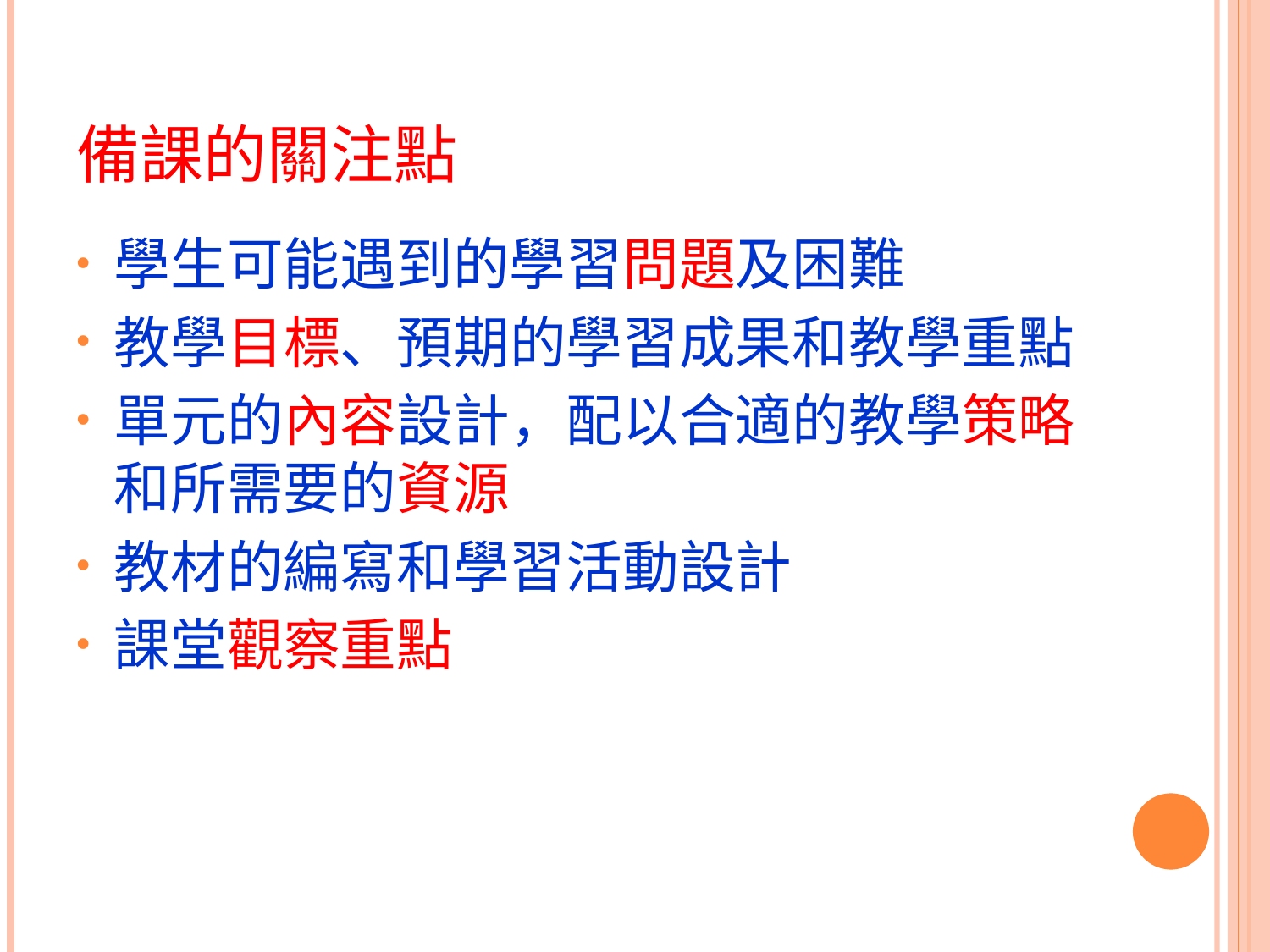

# 備課的關注點
學生可能遇到的學習問題及困難
教學目標、預期的學習成果和教學重點
單元的內容設計，配以合適的教學策略和所需要的資源
教材的編寫和學習活動設計
課堂觀察重點